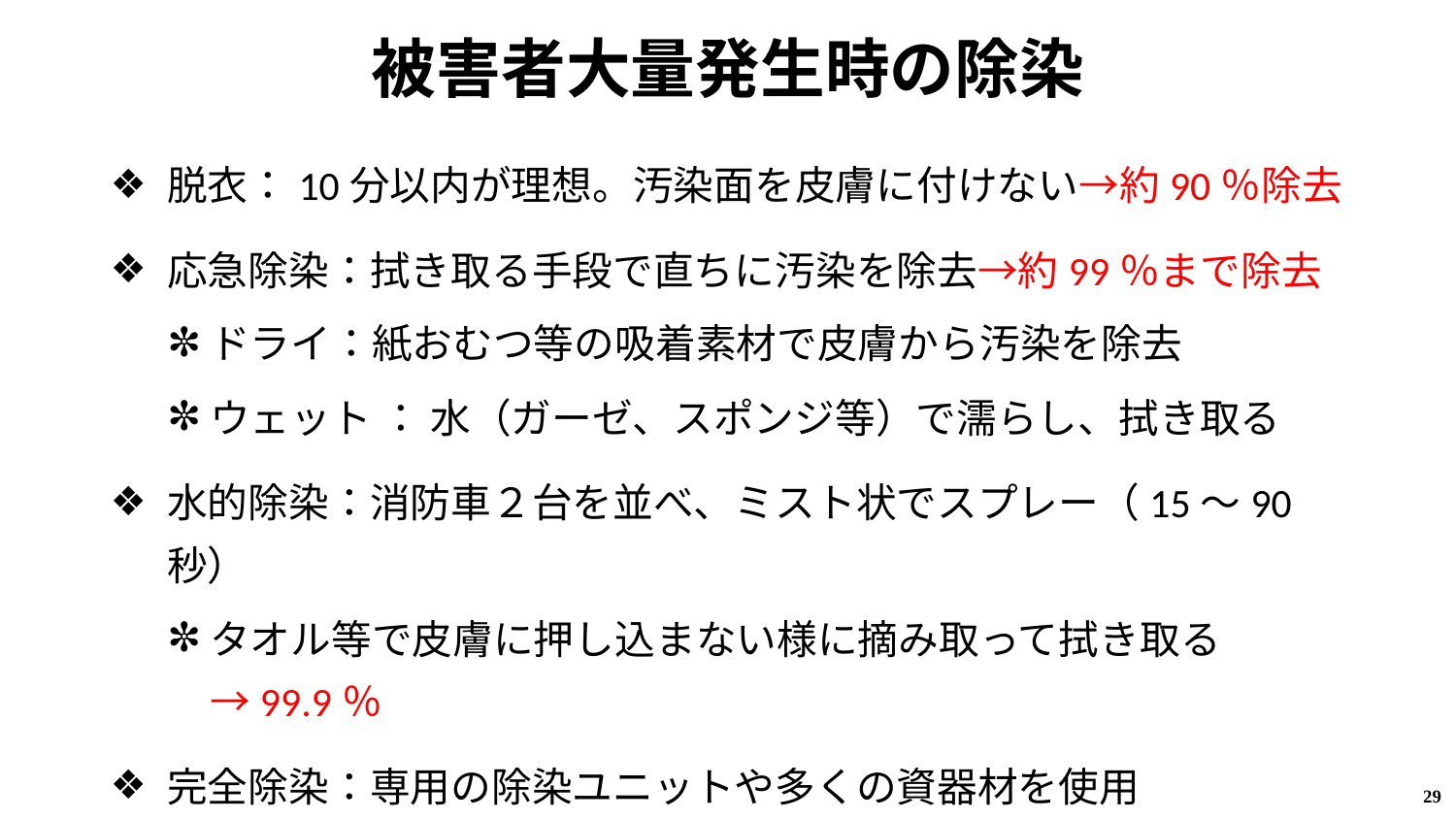

# 被害者大量発生時の除染
脱衣：10分以内が理想。汚染面を皮膚に付けない→約90％除去
応急除染：拭き取る手段で直ちに汚染を除去→約99％まで除去
ドライ：紙おむつ等の吸着素材で皮膚から汚染を除去
ウェット ： 水（ガーゼ、スポンジ等）で濡らし、拭き取る
水的除染：消防車２台を並べ、ミスト状でスプレー（15～90秒）
タオル等で皮膚に押し込まない様に摘み取って拭き取る→99.9％
完全除染：専用の除染ユニットや多くの資器材を使用
準備に時間を要し、除染にあたり汚水が発生する

29